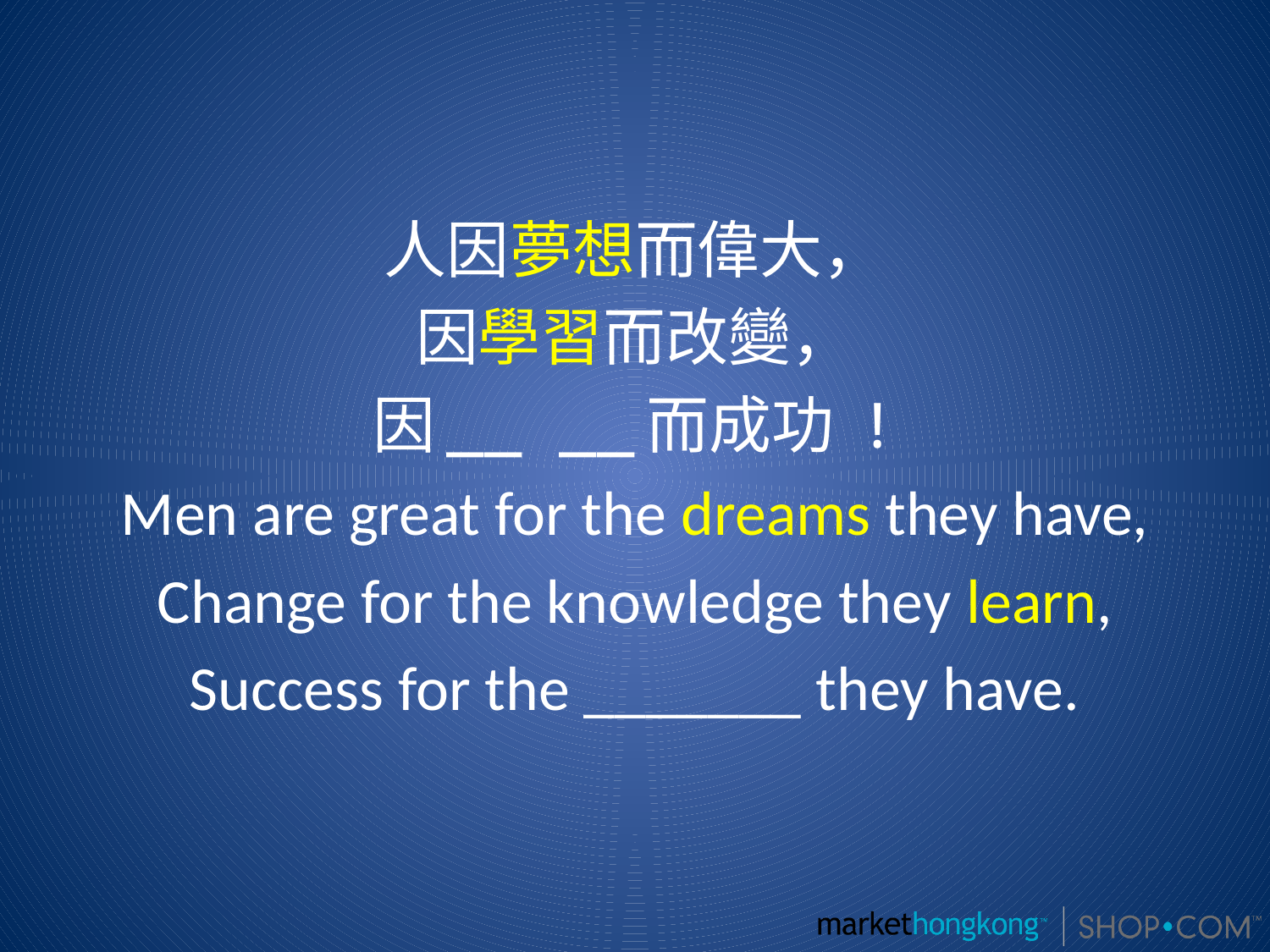

人因夢想而偉大，
因學習而改變，
因__ __而成功 !
Men are great for the dreams they have,
Change for the knowledge they learn,
Success for the _______ they have.